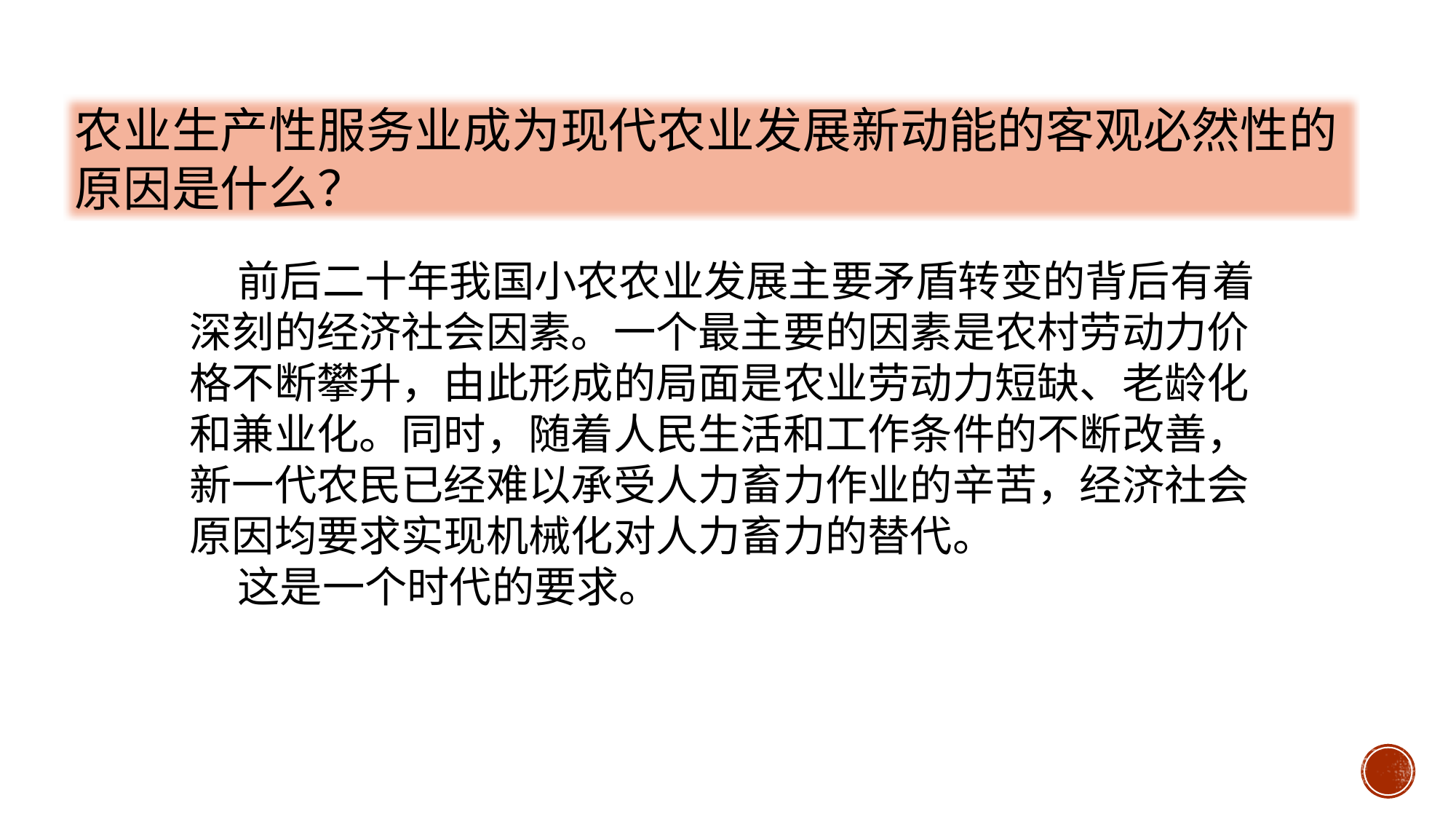

农业生产性服务业成为现代农业发展新动能的客观必然性的原因是什么？
    前后二十年我国小农农业发展主要矛盾转变的背后有着深刻的经济社会因素。一个最主要的因素是农村劳动力价格不断攀升，由此形成的局面是农业劳动力短缺、老龄化和兼业化。同时，随着人民生活和工作条件的不断改善，新一代农民已经难以承受人力畜力作业的辛苦，经济社会原因均要求实现机械化对人力畜力的替代。
    这是一个时代的要求。